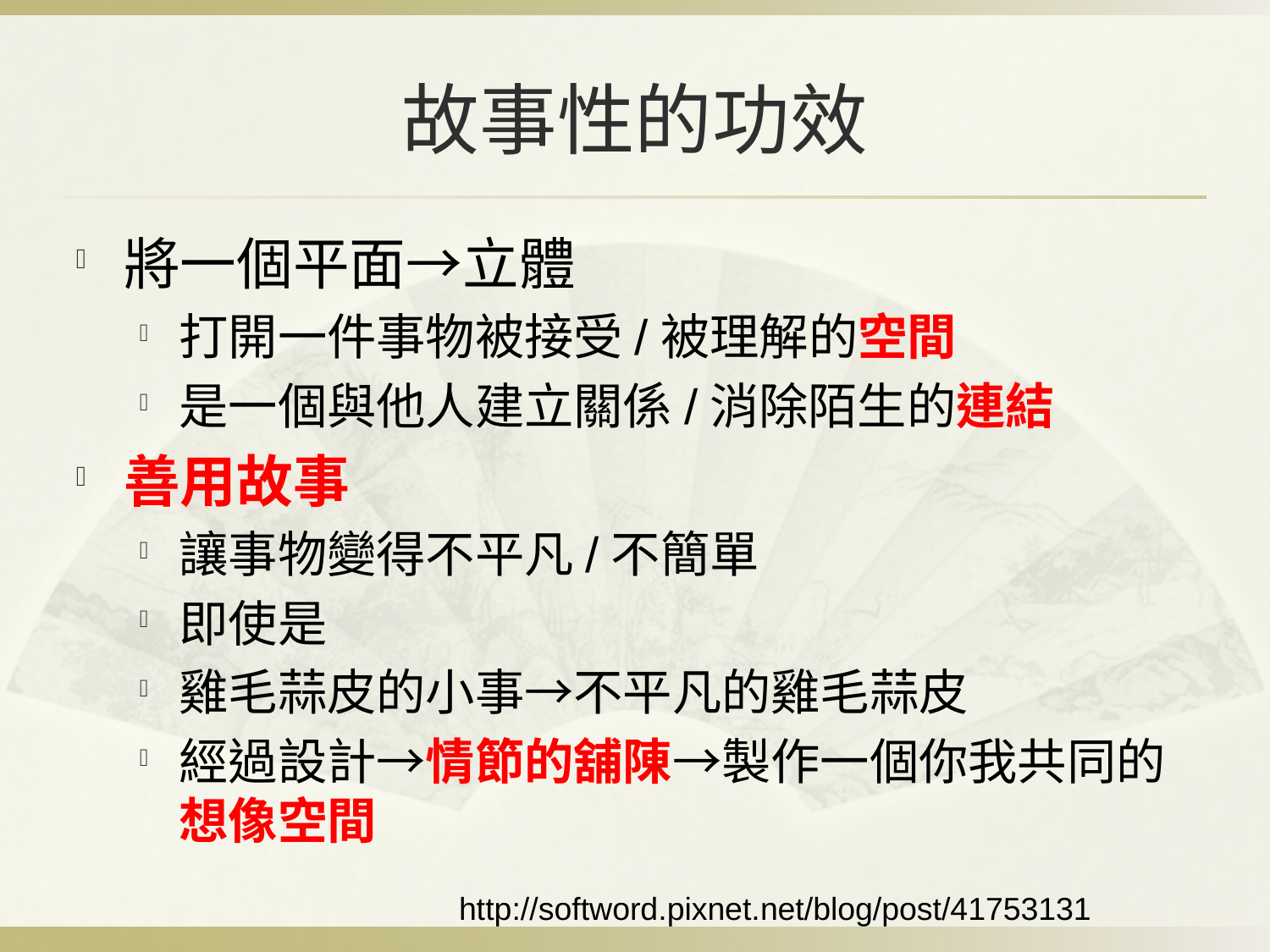

# 故事性的功效
將一個平面→立體
打開一件事物被接受/被理解的空間
是一個與他人建立關係/消除陌生的連結
善用故事
讓事物變得不平凡/不簡單
即使是
雞毛蒜皮的小事→不平凡的雞毛蒜皮
經過設計→情節的舖陳→製作一個你我共同的想像空間

http://softword.pixnet.net/blog/post/41753131